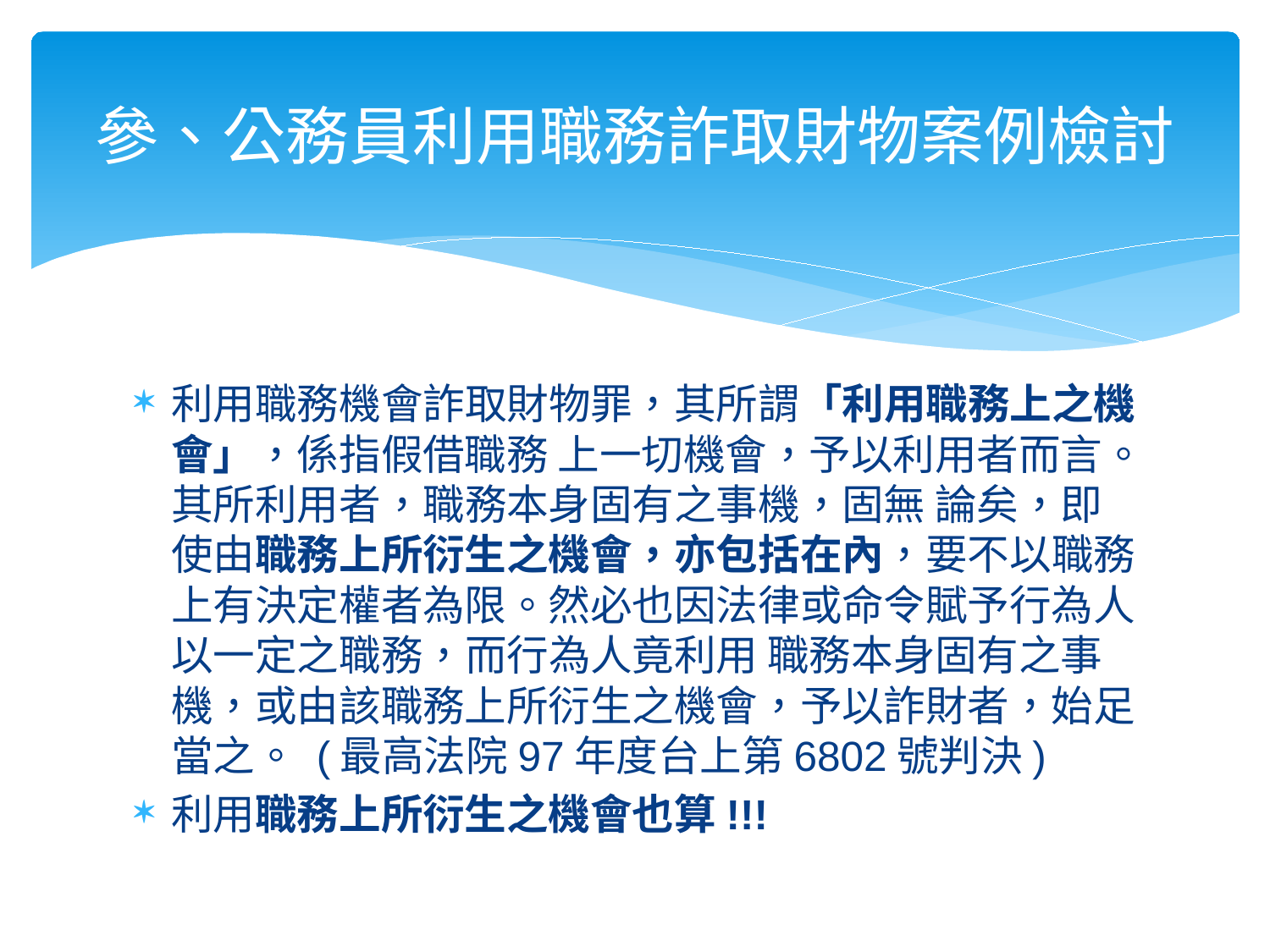

# 參、公務員利用職務詐取財物案例檢討
利用職務機會詐取財物罪，其所謂「利用職務上之機會」，係指假借職務 上一切機會，予以利用者而言。其所利用者，職務本身固有之事機，固無 論矣，即使由職務上所衍生之機會，亦包括在內，要不以職務上有決定權者為限。然必也因法律或命令賦予行為人以一定之職務，而行為人竟利用 職務本身固有之事機，或由該職務上所衍生之機會，予以詐財者，始足當之。 (最高法院97年度台上第6802號判決)
利用職務上所衍生之機會也算!!!